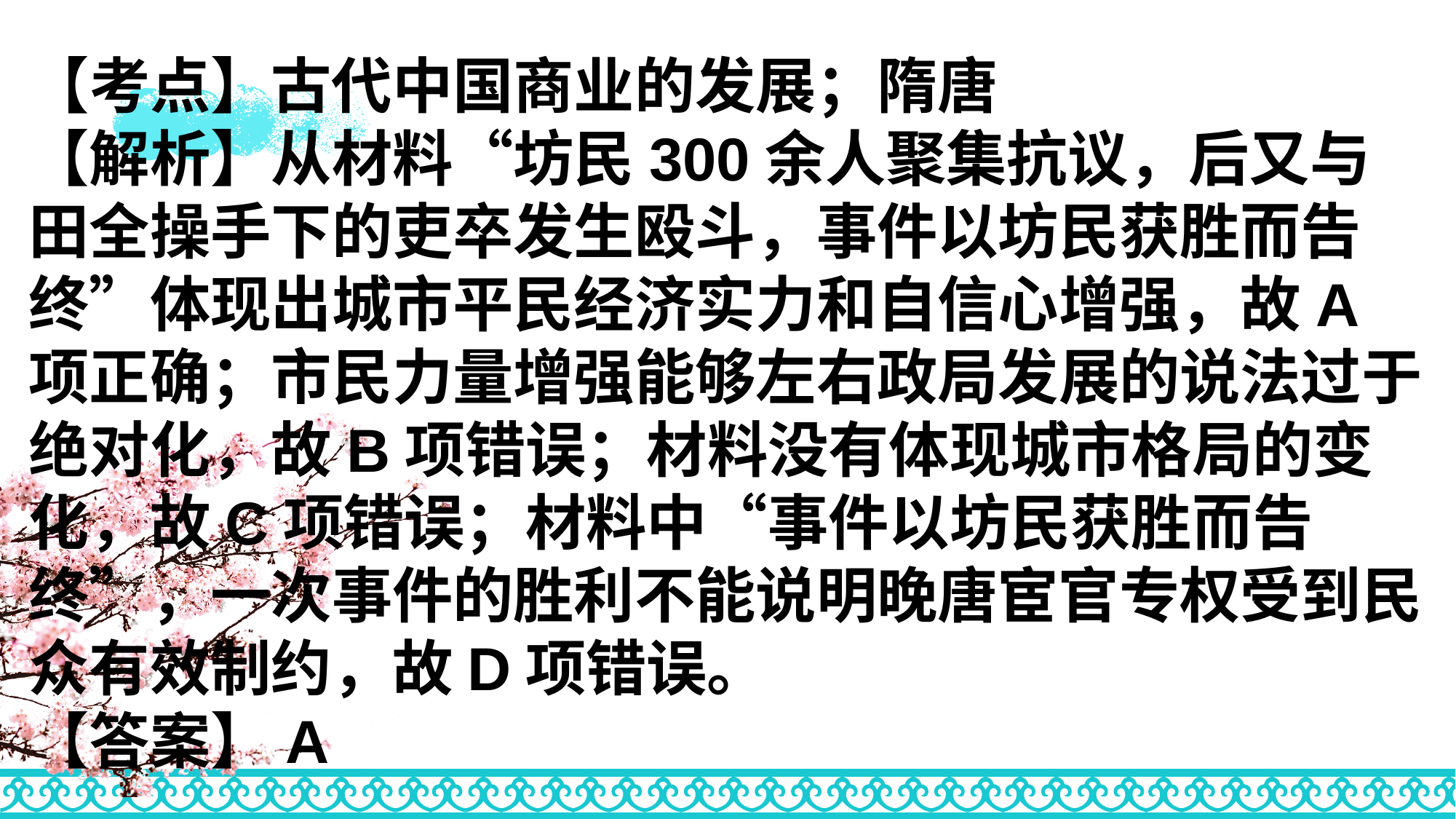

【考点】古代中国商业的发展；隋唐
【解析】从材料“坊民300余人聚集抗议，后又与田全操手下的吏卒发生殴斗，事件以坊民获胜而告终”体现出城市平民经济实力和自信心增强，故A项正确；市民力量增强能够左右政局发展的说法过于绝对化，故B项错误；材料没有体现城市格局的变化，故C项错误；材料中“事件以坊民获胜而告终”，一次事件的胜利不能说明晚唐宦官专权受到民众有效制约，故D项错误。
【答案】A